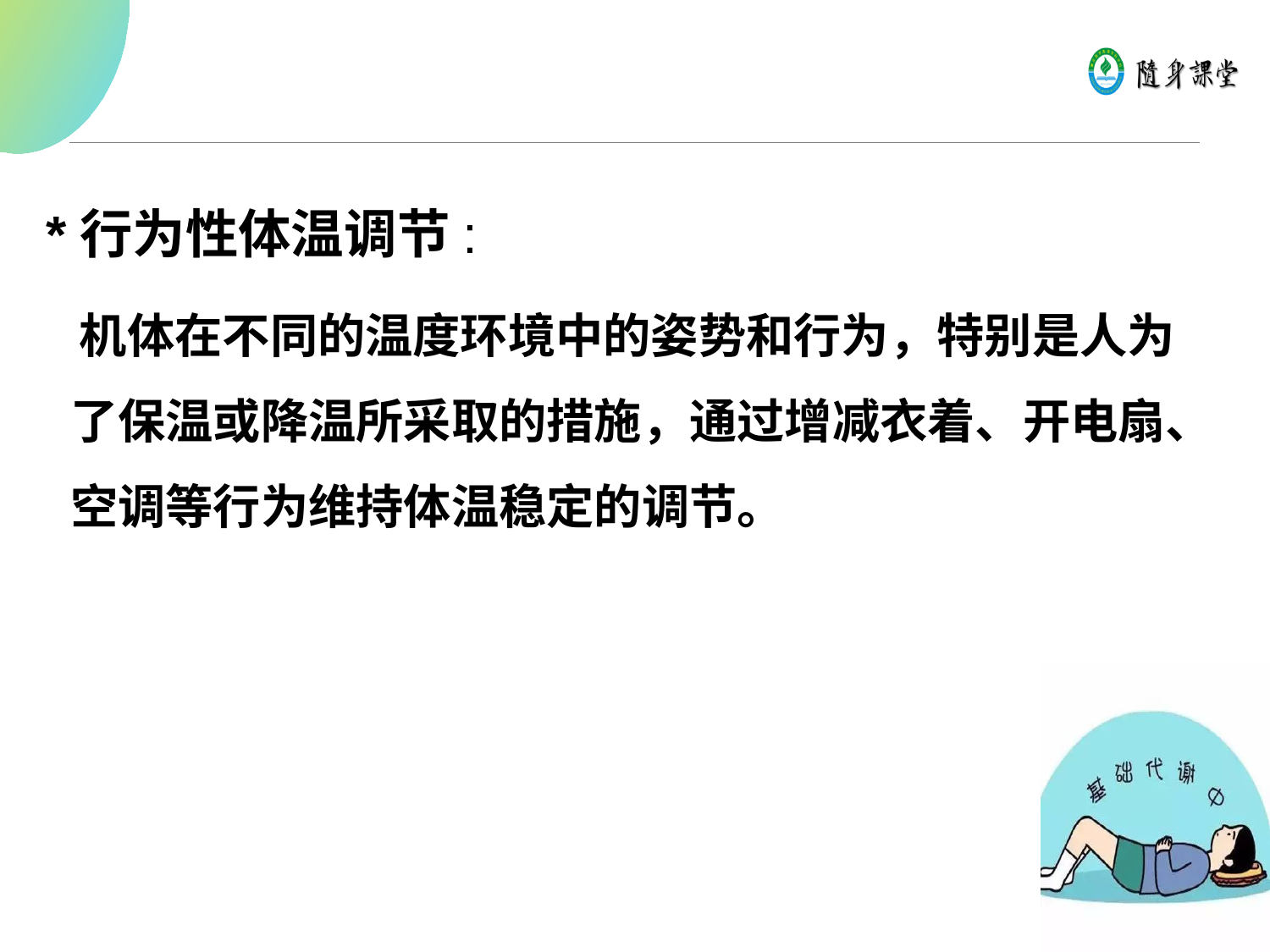

*行为性体温调节:
  机体在不同的温度环境中的姿势和行为，特别是人为了保温或降温所采取的措施，通过增减衣着、开电扇、空调等行为维持体温稳定的调节。